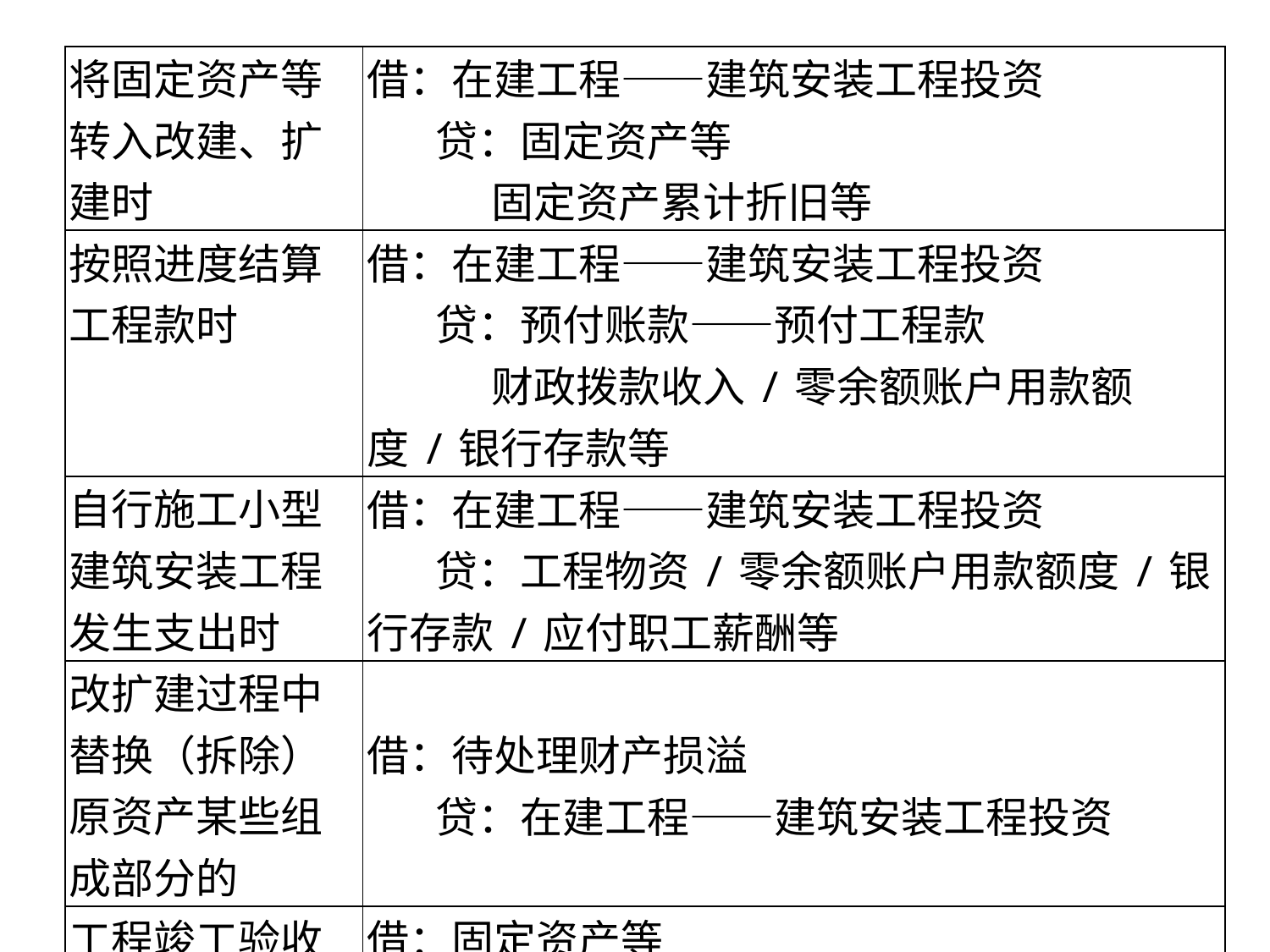

| 将固定资产等转入改建、扩建时 | 借：在建工程——建筑安装工程投资 贷：固定资产等 固定资产累计折旧等 |
| --- | --- |
| 按照进度结算工程款时 | 借：在建工程——建筑安装工程投资 贷：预付账款——预付工程款 财政拨款收入/零余额账户用款额度/银行存款等 |
| 自行施工小型建筑安装工程发生支出时 | 借：在建工程——建筑安装工程投资 贷：工程物资/零余额账户用款额度/银行存款/应付职工薪酬等 |
| 改扩建过程中替换（拆除）原资产某些组成部分的 | 借：待处理财产损溢 贷：在建工程——建筑安装工程投资 |
| 工程竣工验收交付使用时， | 借：固定资产等 贷：在建工程——建筑安装工程投资[含分摊的待摊投资] |
142